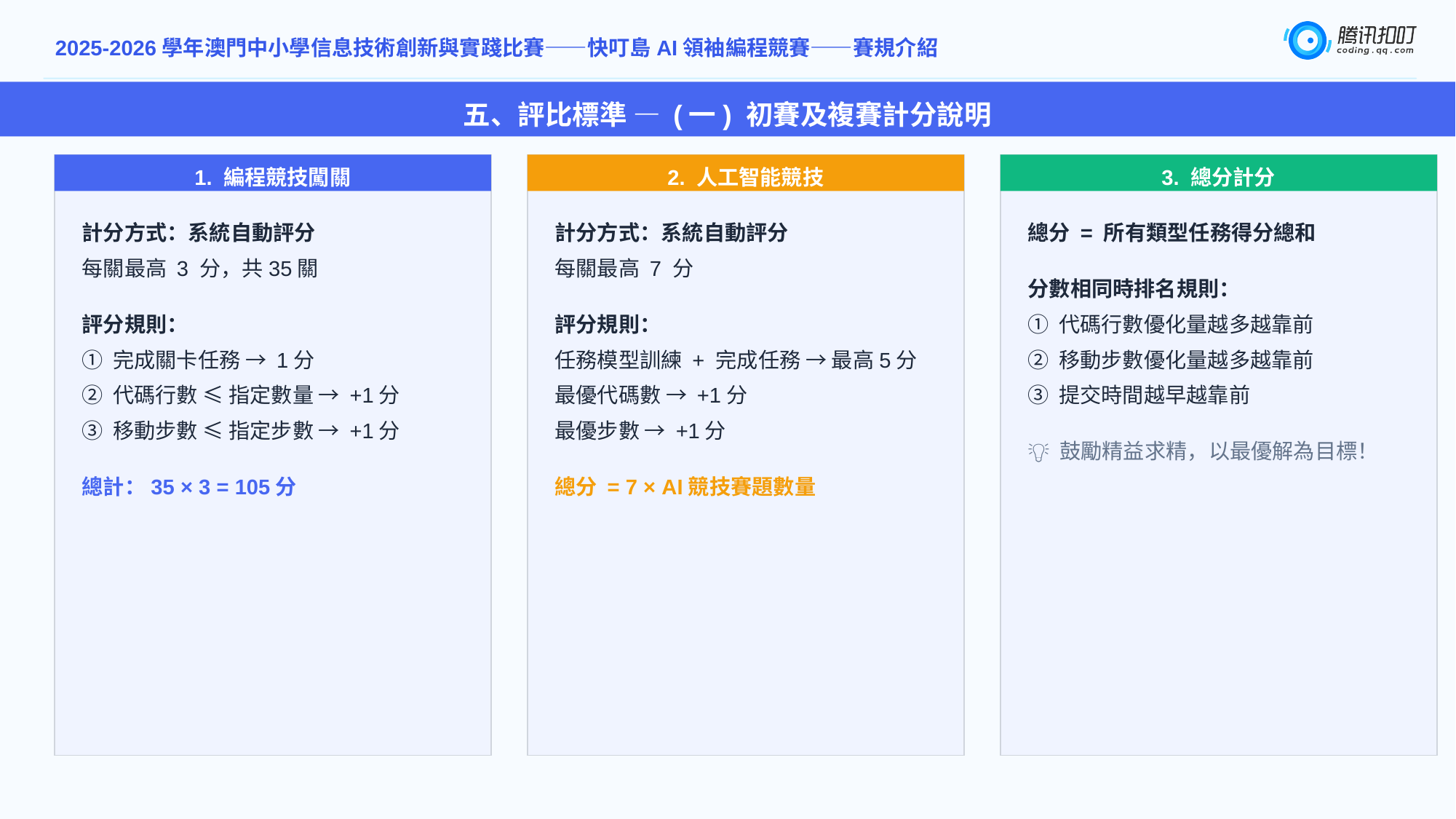

2025-2026學年澳門中小學信息技術創新與實踐比賽——快叮島AI領袖編程競賽——賽規介紹

五、評比標準 — (一) 初賽及複賽計分說明

1. 編程競技闖關

2. 人工智能競技

3. 總分計分
計分方式：系統自動評分
每關最高 3 分，共35關

評分規則：
① 完成關卡任務 → 1分
② 代碼行數 ≤ 指定數量 → +1分
③ 移動步數 ≤ 指定步數 → +1分

總計：35 × 3 = 105分
計分方式：系統自動評分
每關最高 7 分

評分規則：
任務模型訓練 + 完成任務 → 最高5分
最優代碼數 → +1分
最優步數 → +1分

總分 = 7 × AI競技賽題數量
總分 = 所有類型任務得分總和

分數相同時排名規則：
① 代碼行數優化量越多越靠前
② 移動步數優化量越多越靠前
③ 提交時間越早越靠前

💡 鼓勵精益求精，以最優解為目標！